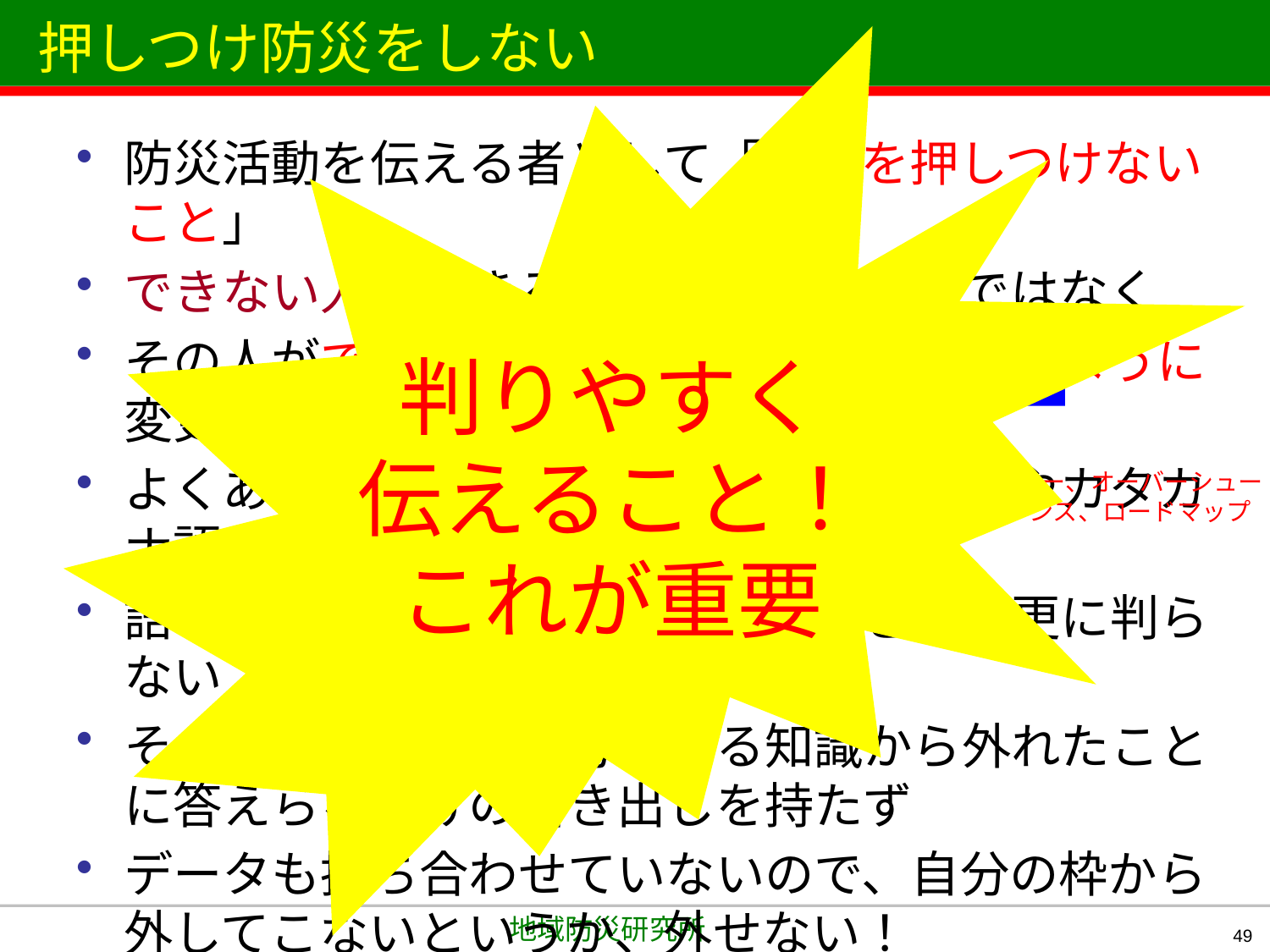

# 押しつけ防災をしない
判りやすく
伝えること！
これが重要
防災活動を伝える者として「防災を押しつけないこと」
できない人にできるように指導するのではなく
その人ができることを出来る範囲でできるように変更して伝えることが重要！
よくある間違いは、伝える側が専門用語やカタカナ語を連発し判った振りで多くを語る
語る本人すら曖昧な理解なら、聞き手は更に判らない
そのような人は、自分の知る知識から外れたことに答えらるだけの引き出しを持たず
データも持ち合わせていないので、自分の枠から外してこないというか、外せない！

ロックダウン、クラスター、オーバーシュート
 ソーシャル・ディスタンス、ロードマップ